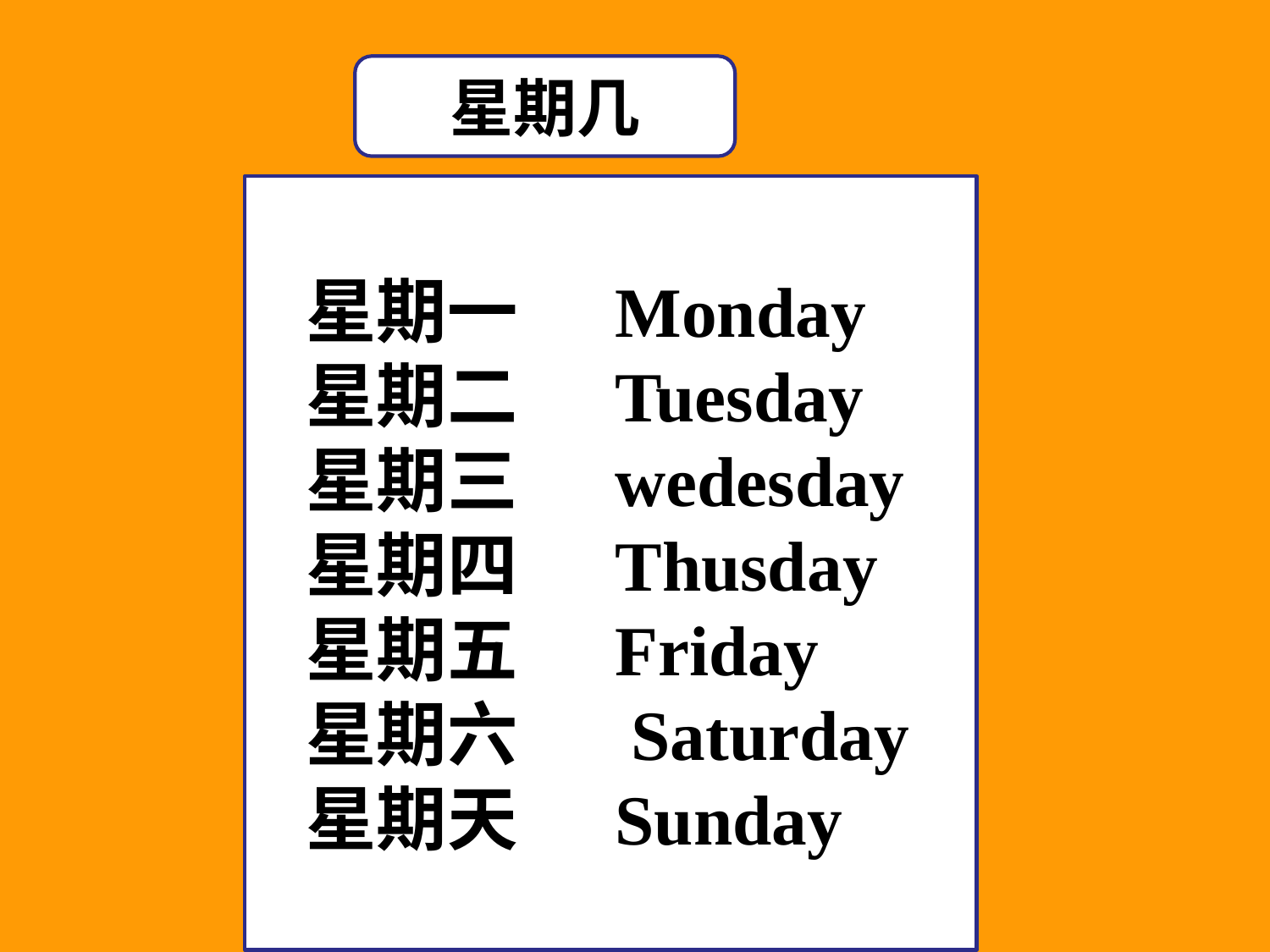

星期几

  星期一     Monday
  星期二     Tuesday
  星期三     wedesday
  星期四     Thusday
  星期五     Friday
  星期六      Saturday
  星期天     Sunday